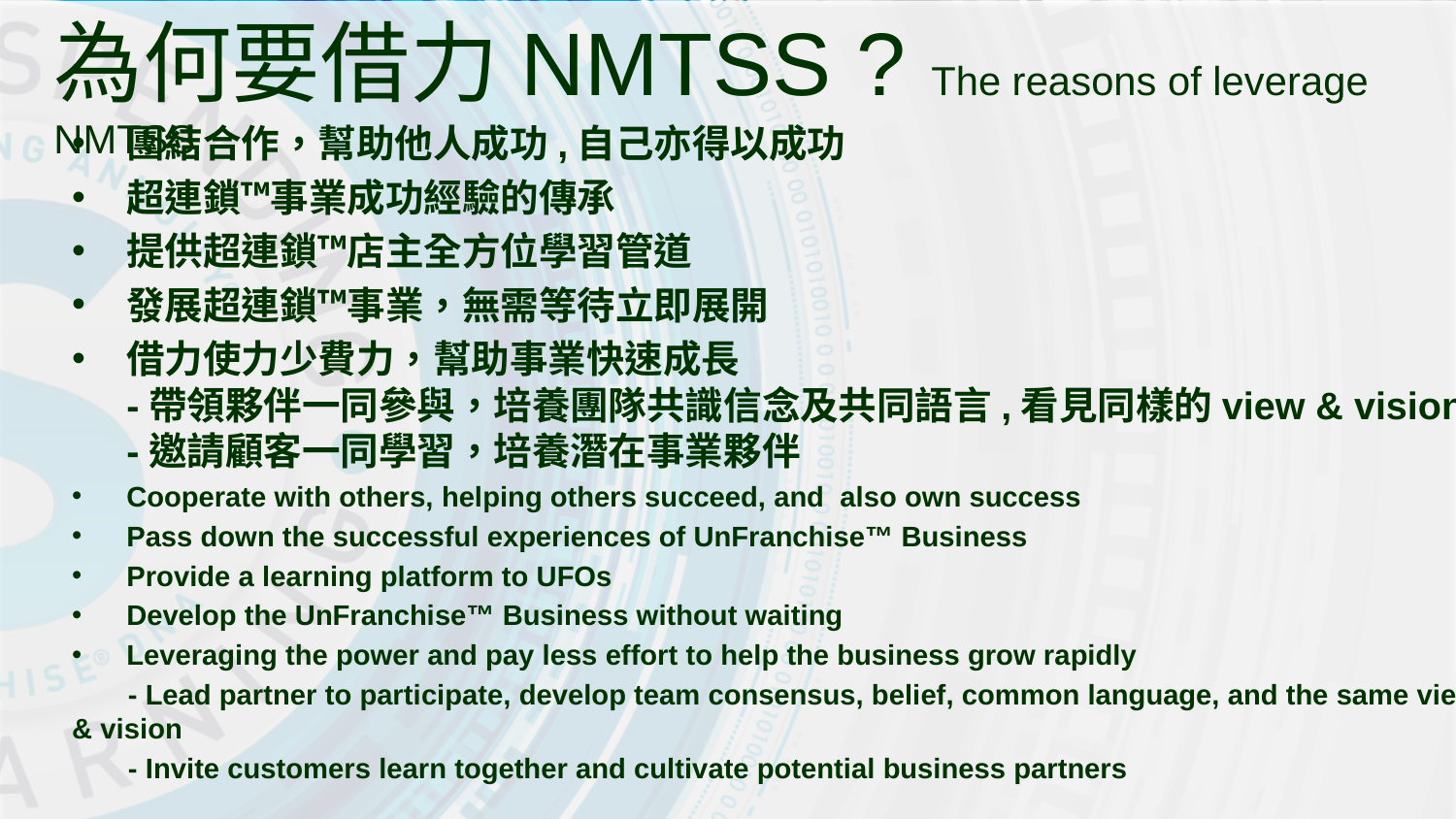

為何要借力NMTSS ? The reasons of leverage NMTSS
團結合作，幫助他人成功,自己亦得以成功
超連鎖™事業成功經驗的傳承
提供超連鎖™店主全方位學習管道
發展超連鎖™事業，無需等待立即展開
借力使力少費力，幫助事業快速成長
-帶領夥伴一同參與，培養團隊共識信念及共同語言,看見同樣的view & vision
-邀請顧客一同學習，培養潛在事業夥伴
Cooperate with others, helping others succeed, and  also own success
Pass down the successful experiences of UnFranchise™ Business
Provide a learning platform to UFOs
Develop the UnFranchise™ Business without waiting
Leveraging the power and pay less effort to help the business grow rapidly
       - Lead partner to participate, develop team consensus, belief, common language, and the same view & vision
       - Invite customers learn together and cultivate potential business partners